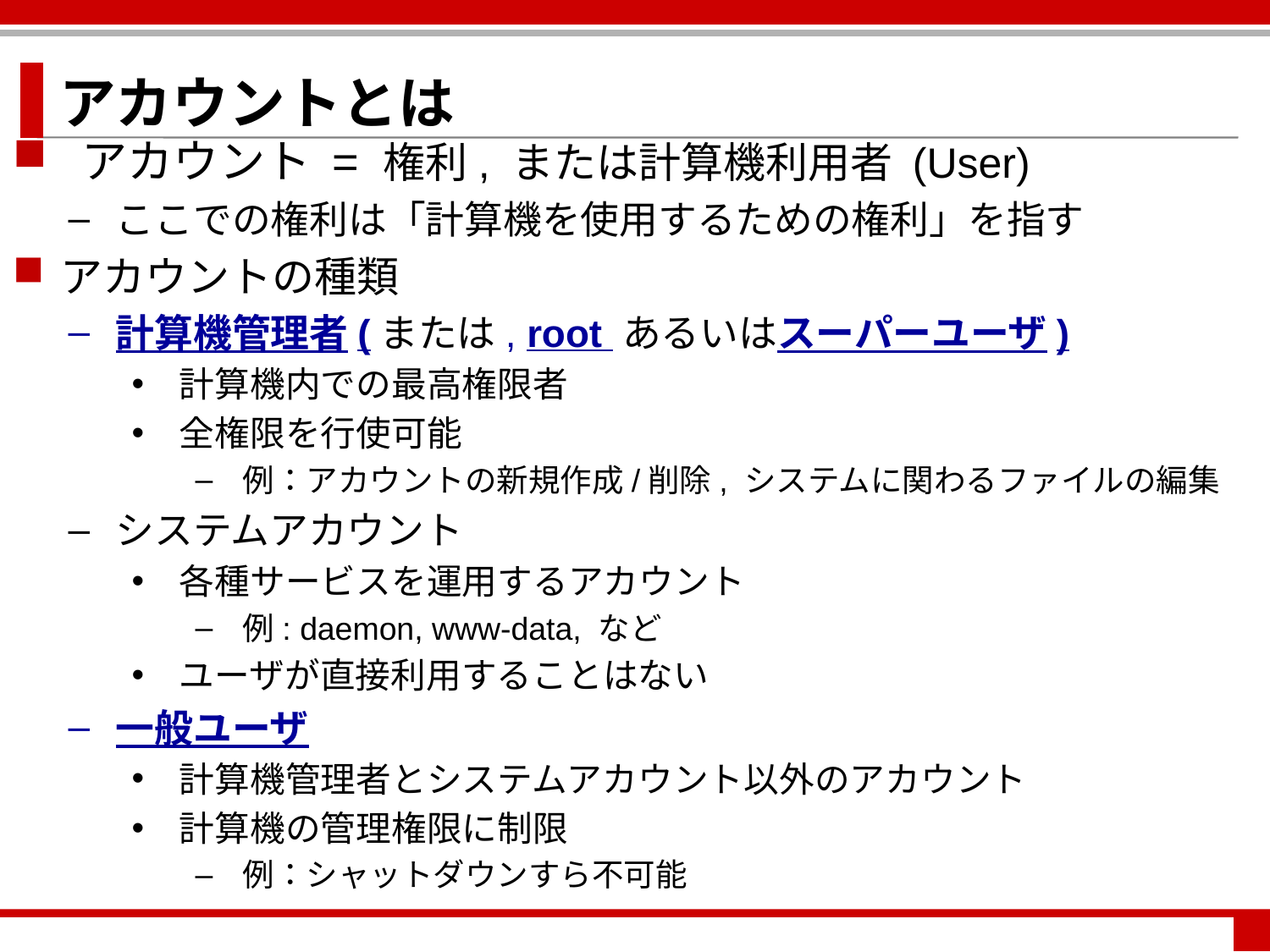

アカウントとは
 アカウント = 権利, または計算機利用者 (User)
ここでの権利は「計算機を使用するための権利」を指す
アカウントの種類
計算機管理者(または, root あるいはスーパーユーザ)
計算機内での最高権限者
全権限を行使可能
例：アカウントの新規作成/削除, システムに関わるファイルの編集
システムアカウント
各種サービスを運用するアカウント
例: daemon, www-data, など
ユーザが直接利用することはない
一般ユーザ
計算機管理者とシステムアカウント以外のアカウント
計算機の管理権限に制限
例：シャットダウンすら不可能